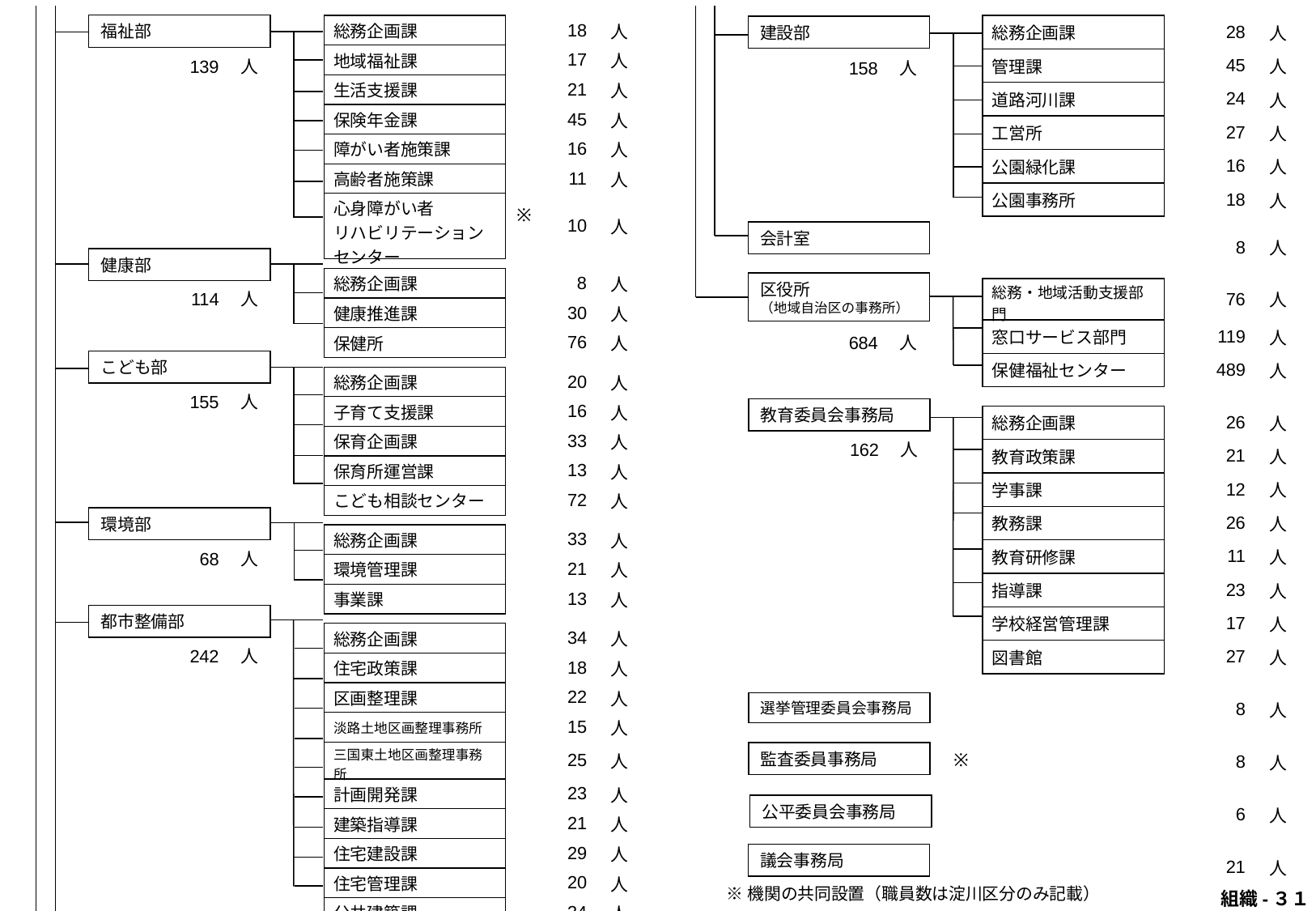

福祉部
| 総務企画課 | 18 | 人 |
| --- | --- | --- |
| 地域福祉課 | 17 | 人 |
| 生活支援課 | 21 | 人 |
| 保険年金課 | 45 | 人 |
| 障がい者施策課 | 16 | 人 |
| 高齢者施策課 | 11 | 人 |
| 心身障がい者 リハビリテーションセンター | 10 | 人 |
|  |  |  |
| 総務企画課 | 8 | 人 |
| 健康推進課 | 30 | 人 |
| 保健所 | 76 | 人 |
|  |  |  |
| 総務企画課 | 20 | 人 |
| 子育て支援課 | 16 | 人 |
| 保育企画課 | 33 | 人 |
| 保育所運営課 | 13 | 人 |
| こども相談センター | 72 | 人 |
|  |  |  |
| 総務企画課 | 33 | 人 |
| 環境管理課 | 21 | 人 |
| 事業課 | 13 | 人 |
|  |  |  |
| 総務企画課 | 34 | 人 |
| 住宅政策課 | 18 | 人 |
| 区画整理課 | 22 | 人 |
| 淡路土地区画整理事務所 | 15 | 人 |
| 三国東土地区画整理事務所 | 25 | 人 |
| 計画開発課 | 23 | 人 |
| 建築指導課 | 21 | 人 |
| 住宅建設課 | 29 | 人 |
| 住宅管理課 | 20 | 人 |
| 公共建築課 | 34 | 人 |
建設部
| 総務企画課 | 28 | 人 |
| --- | --- | --- |
| 管理課 | 45 | 人 |
| 道路河川課 | 24 | 人 |
| 工営所 | 27 | 人 |
| 公園緑化課 | 16 | 人 |
| 公園事務所 | 18 | 人 |
|  |  |  |
|  | 8 | 人 |
|  |  |  |
| 総務・地域活動支援部門 | 76 | 人 |
| 窓口サービス部門 | 119 | 人 |
| 保健福祉センター | 489 | 人 |
|  |  |  |
| 総務企画課 | 26 | 人 |
| 教育政策課 | 21 | 人 |
| 学事課 | 12 | 人 |
| 教務課 | 26 | 人 |
| 教育研修課 | 11 | 人 |
| 指導課 | 23 | 人 |
| 学校経営管理課 | 17 | 人 |
| 図書館 | 27 | 人 |
|  |  |  |
|  | 8 | 人 |
|  |  |  |
|  | 8 | 人 |
|  |  |  |
|  | 6 | 人 |
|  |  |  |
|  | 21 | 人 |
139　人
158　人
※
会計室
健康部
区役所
（地域自治区の事務所）
114　人
684　人
こども部
155　人
教育委員会事務局
162　人
環境部
68　人
都市整備部
242　人
選挙管理委員会事務局
監査委員事務局
※
公平委員会事務局
議会事務局
※機関の共同設置（職員数は淀川区分のみ記載）
 組織-３１